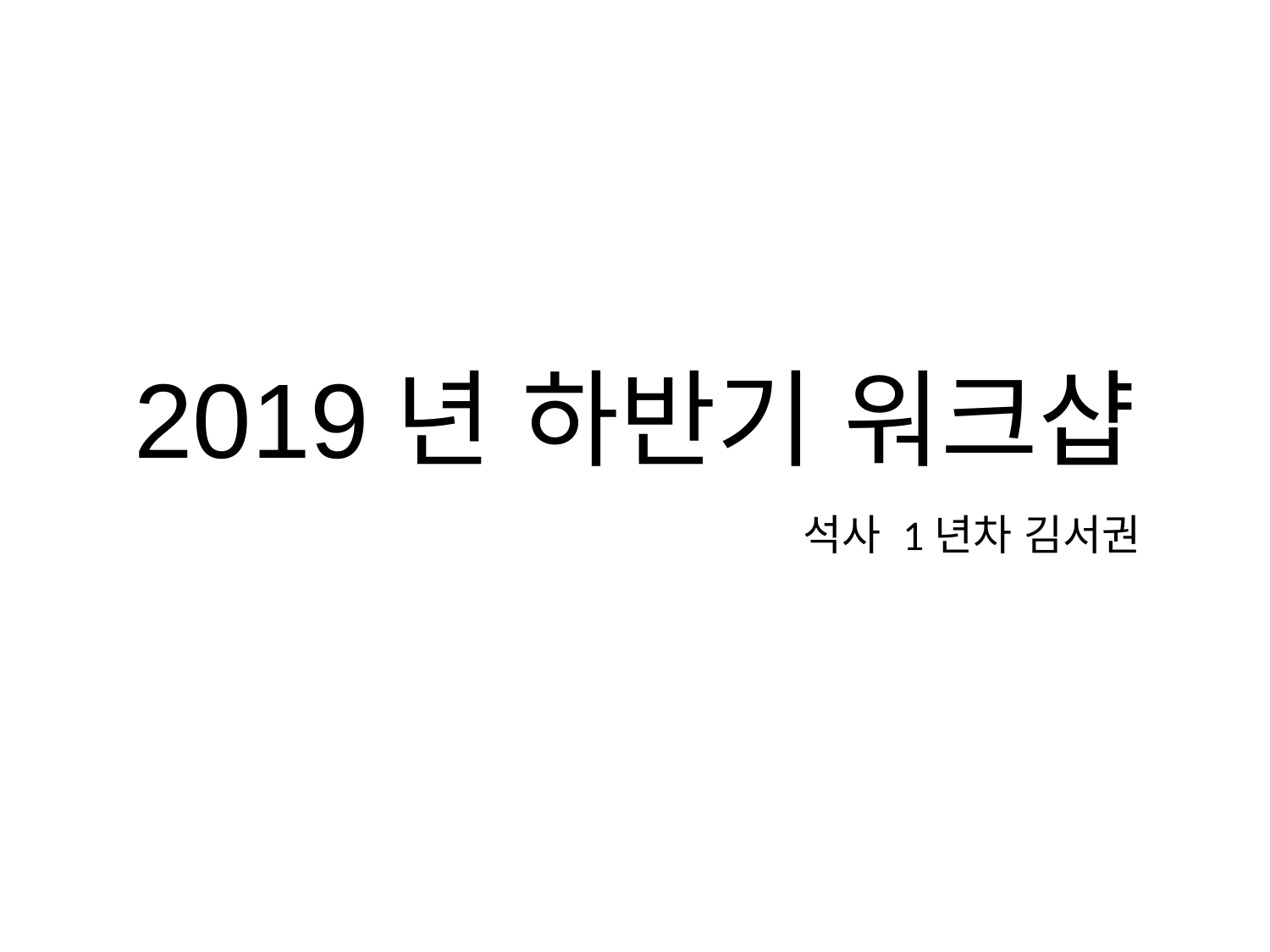

# 2019년 하반기 워크샵
석사 1년차 김서권